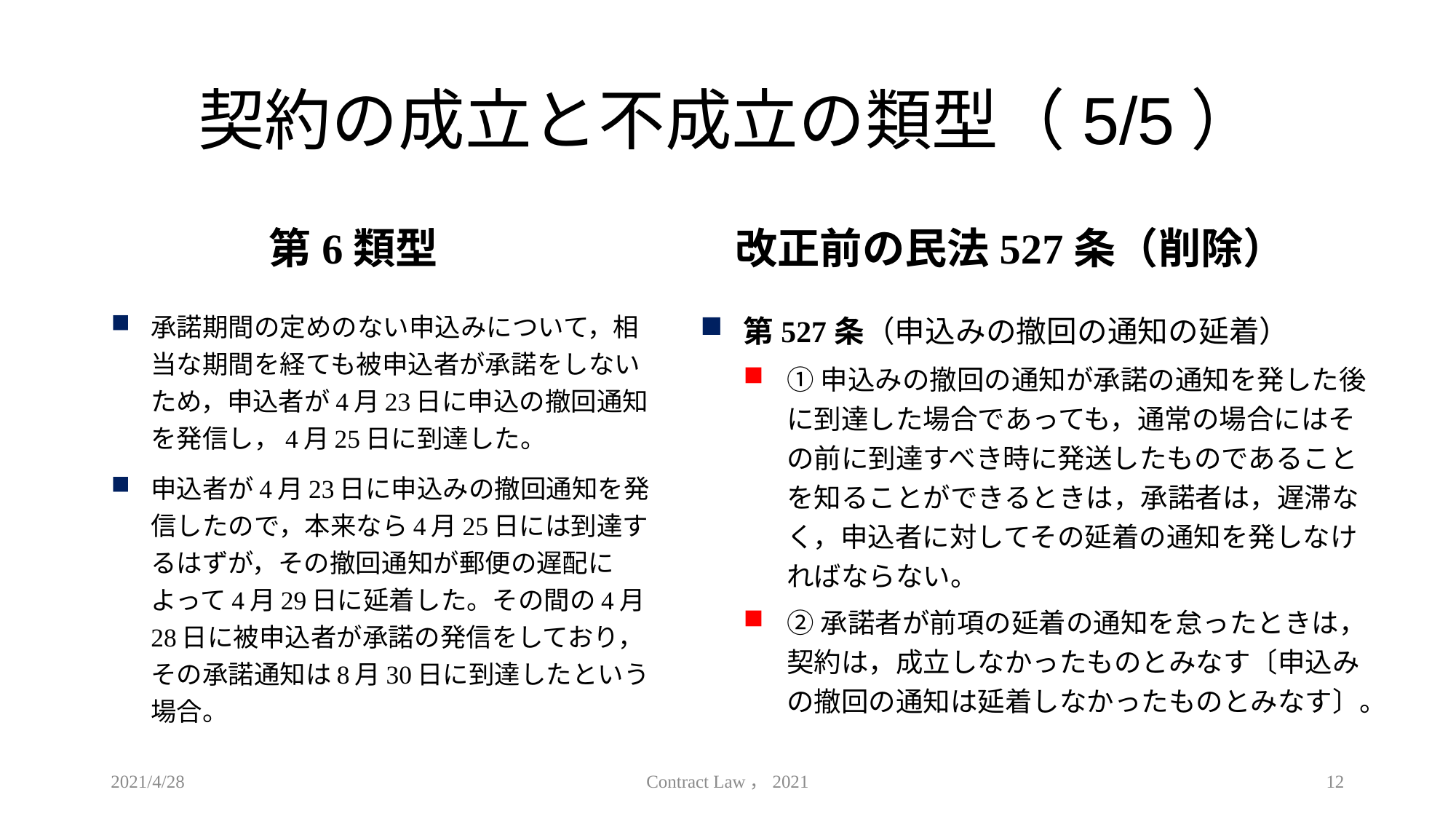

# 契約の成立と不成立の類型（5/5）
第6類型
改正前の民法527条（削除）
承諾期間の定めのない申込みについて，相当な期間を経ても被申込者が承諾をしないため，申込者が4月23日に申込の撤回通知を発信し，4月25日に到達した。
申込者が4月23日に申込みの撤回通知を発信したので，本来なら4月25日には到達するはずが，その撤回通知が郵便の遅配によって4月29日に延着した。その間の4月28日に被申込者が承諾の発信をしており，その承諾通知は8月30日に到達したという場合。
第527条（申込みの撤回の通知の延着）
①申込みの撤回の通知が承諾の通知を発した後に到達した場合であっても，通常の場合にはその前に到達すべき時に発送したものであることを知ることができるときは，承諾者は，遅滞なく，申込者に対してその延着の通知を発しなければならない。
②承諾者が前項の延着の通知を怠ったときは，契約は，成立しなかったものとみなす〔申込みの撤回の通知は延着しなかったものとみなす〕。
2021/4/28
Contract Law，2021
12